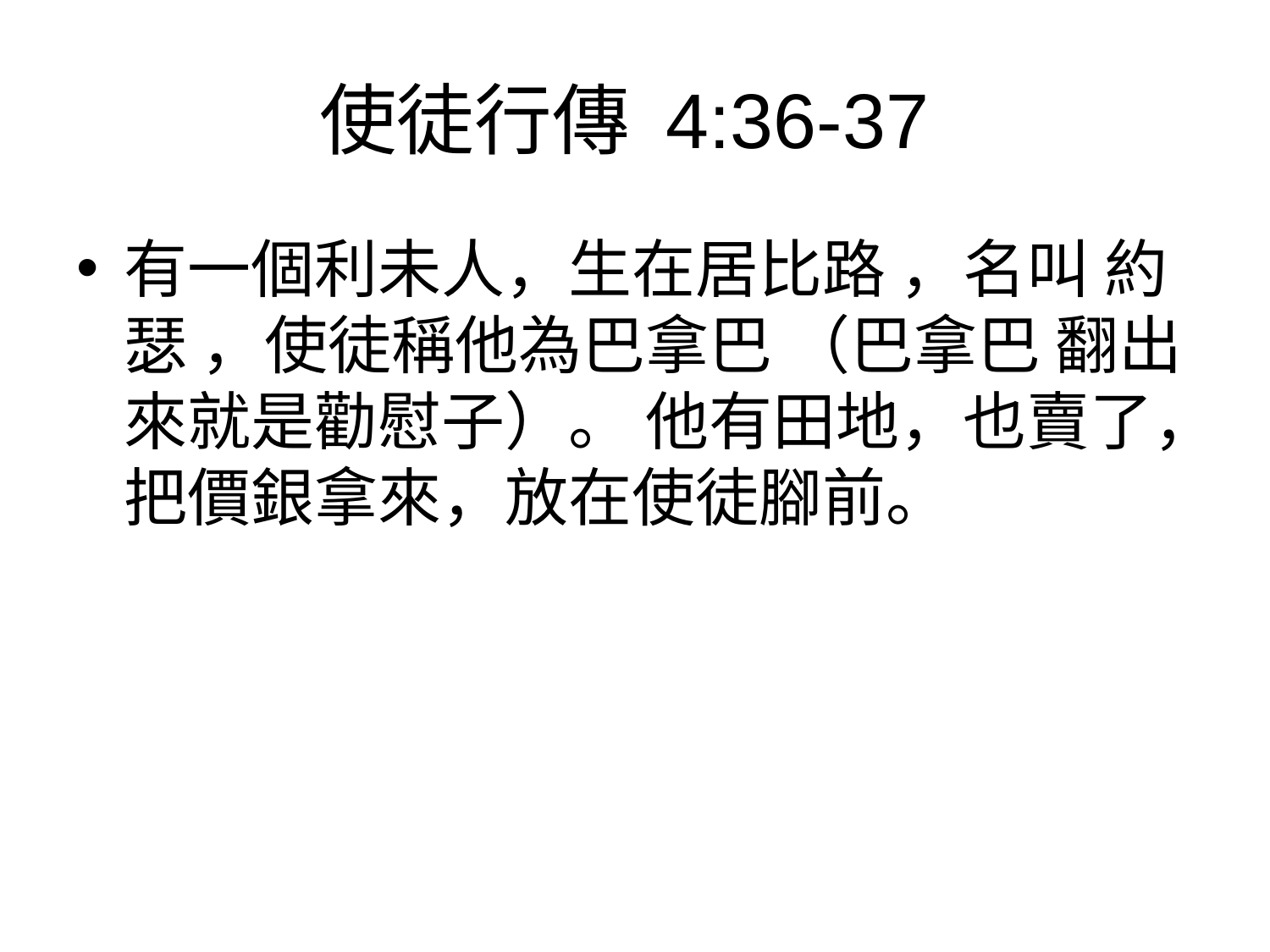

# 使徒行傳‬ 4:36-37
有一個利未人，生在居比路 ，名叫 約瑟 ，使徒稱他為巴拿巴 （巴拿巴 翻出來就是勸慰子）。 他有田地，也賣了，把價銀拿來，放在使徒腳前。